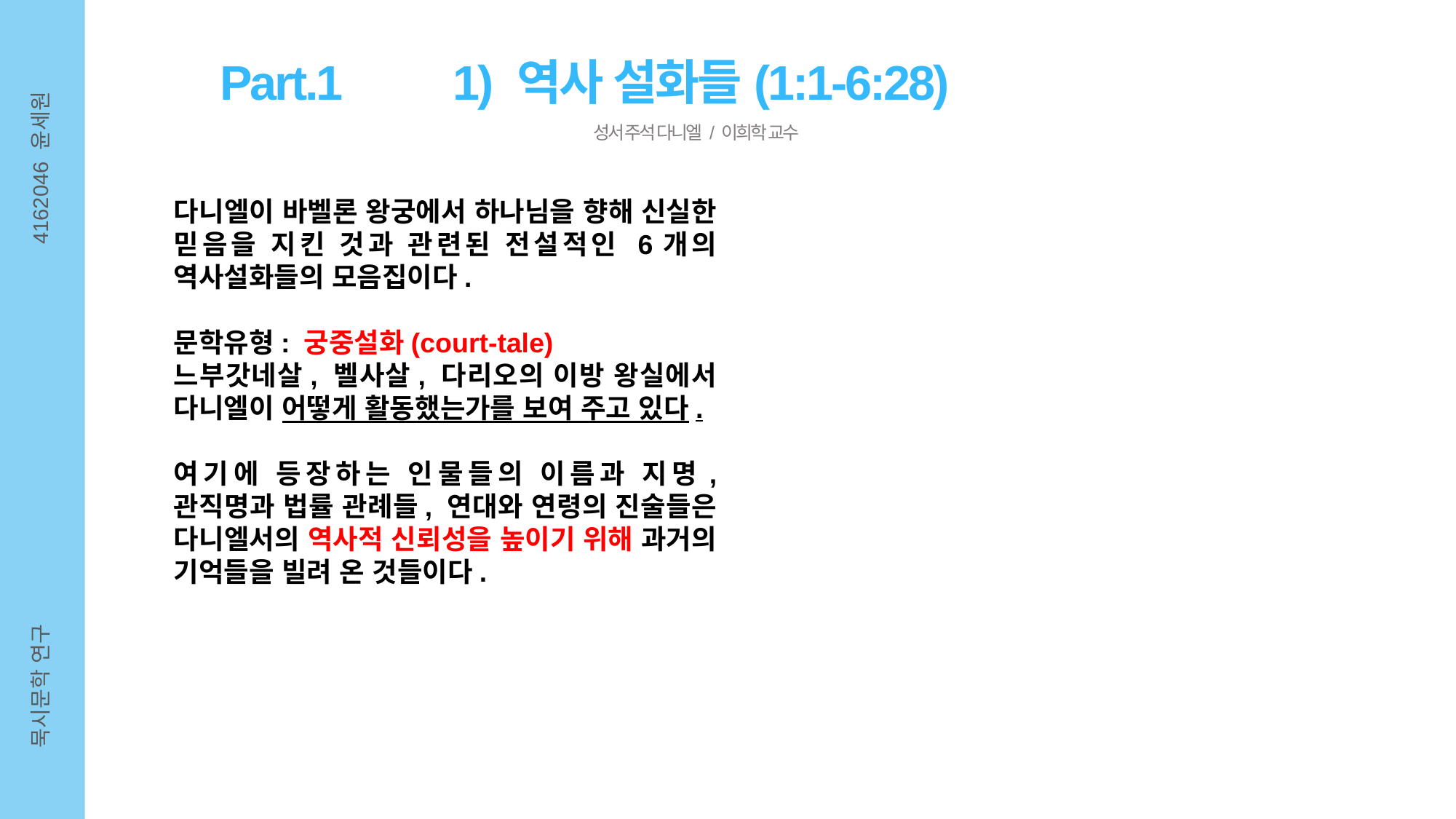

Part.1          1) 역사 설화들(1:1-6:28)
성서 주석 다니엘 / 이희학 교수
4162046 윤세원
다니엘이 바벨론 왕궁에서 하나님을 향해 신실한 믿음을 지킨 것과 관련된 전설적인 6개의 역사설화들의 모음집이다.

문학유형: 궁중설화(court-tale)
느부갓네살, 벨사살, 다리오의 이방 왕실에서 다니엘이 어떻게 활동했는가를 보여 주고 있다.

여기에 등장하는 인물들의 이름과 지명, 관직명과 법률 관례들, 연대와 연령의 진술들은 다니엘서의 역사적 신뢰성을 높이기 위해 과거의 기억들을 빌려 온 것들이다.
묵시문학 연구